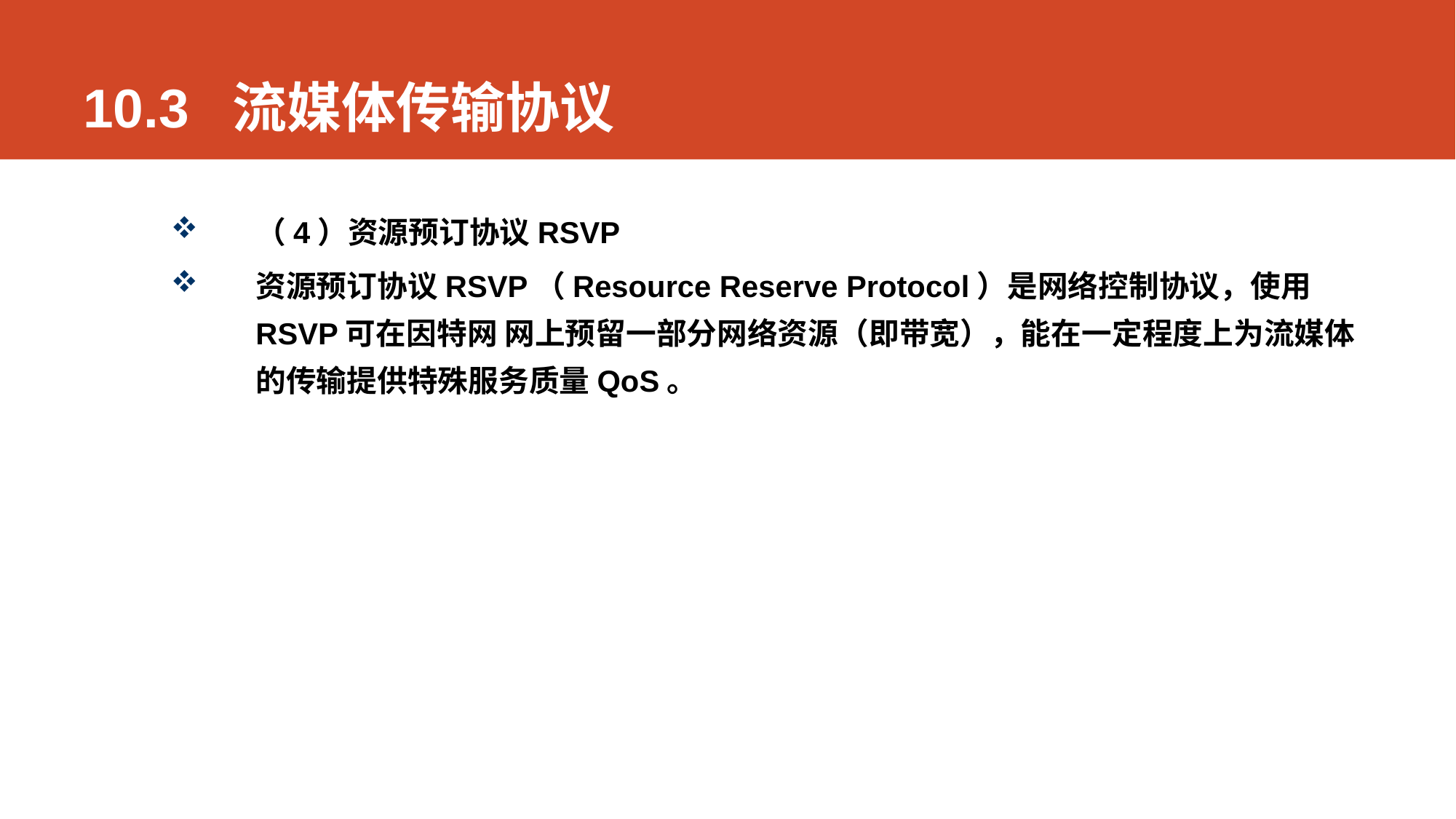

# 10.3  流媒体传输协议
（4）资源预订协议RSVP
资源预订协议RSVP（Resource Reserve Protocol）是网络控制协议，使用RSVP可在因特网 网上预留一部分网络资源（即带宽），能在一定程度上为流媒体的传输提供特殊服务质量QoS。